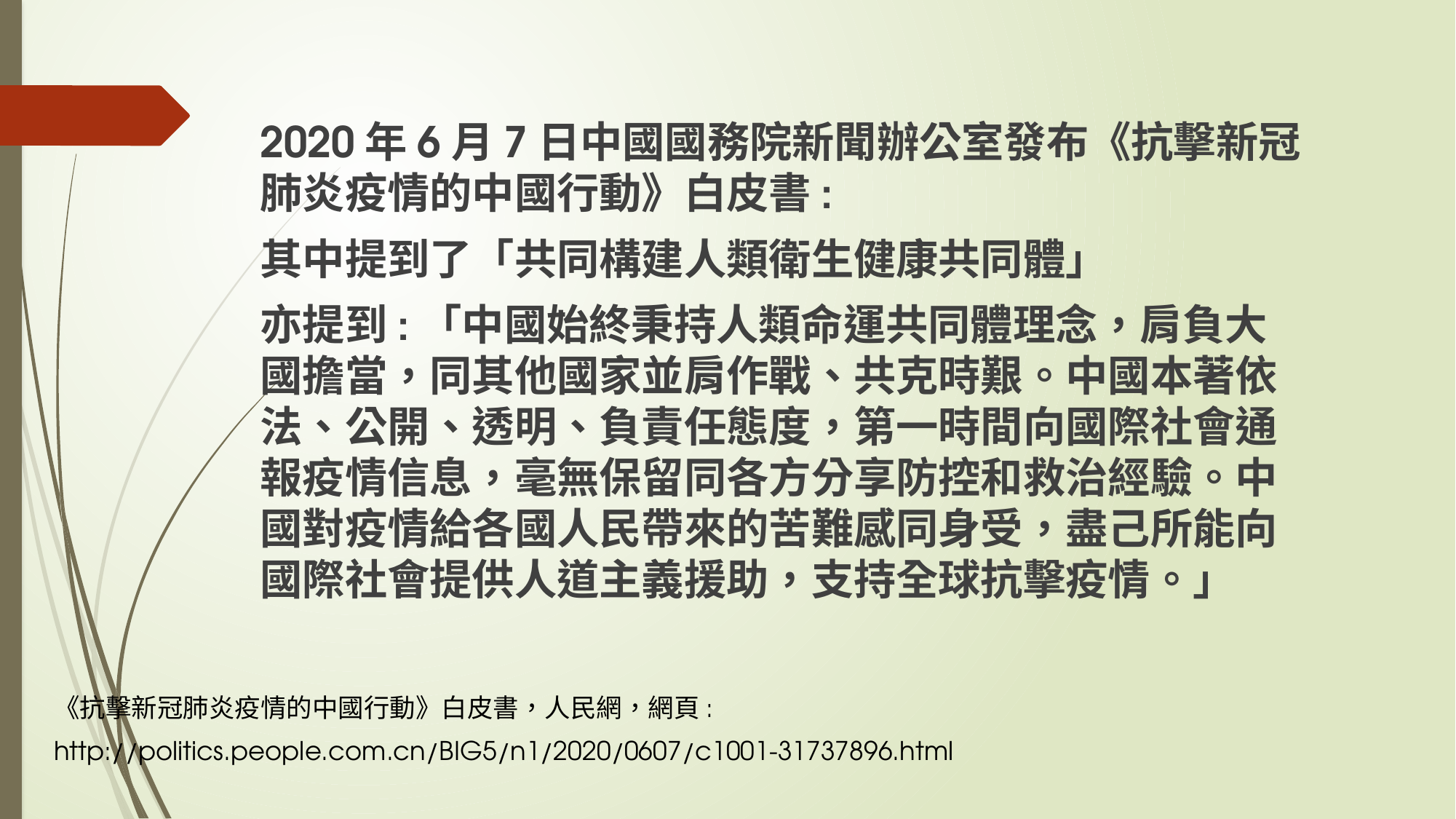

2020年6月7日中國國務院新聞辦公室發布《抗擊新冠肺炎疫情的中國行動》白皮書:
其中提到了「共同構建人類衛生健康共同體」
亦提到:「中國始終秉持人類命運共同體理念，肩負大國擔當，同其他國家並肩作戰、共克時艱。中國本著依法、公開、透明、負責任態度，第一時間向國際社會通報疫情信息，毫無保留同各方分享防控和救治經驗。中國對疫情給各國人民帶來的苦難感同身受，盡己所能向國際社會提供人道主義援助，支持全球抗擊疫情。」

《抗擊新冠肺炎疫情的中國行動》白皮書，人民網，網頁:
http://politics.people.com.cn/BIG5/n1/2020/0607/c1001-31737896.html